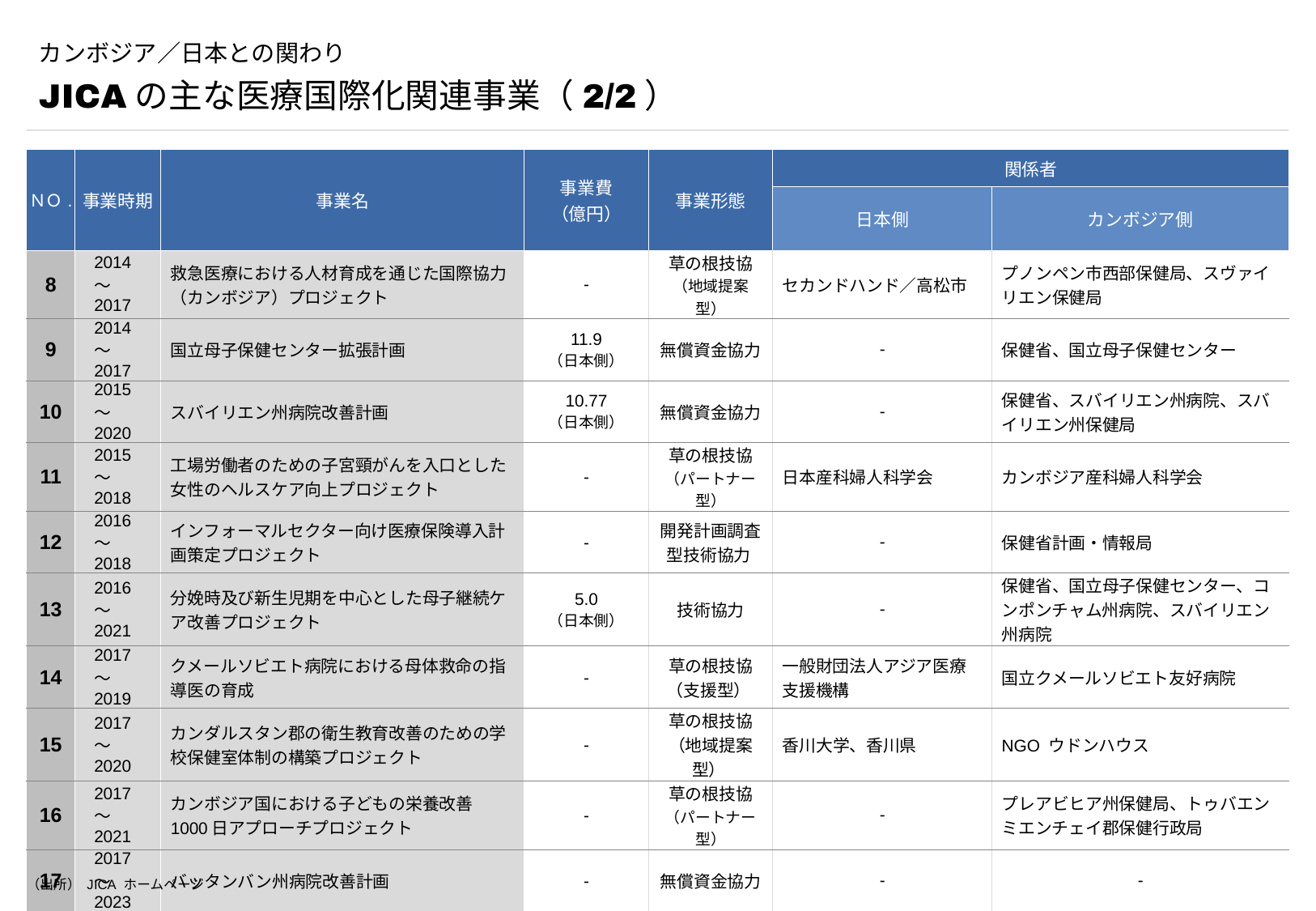

# カンボジア／日本との関わり
JICAの主な医療国際化関連事業（2/2）
| ＮＯ. | 事業時期 | 事業名 | 事業費 （億円） | 事業形態 | 関係者 |  |
| --- | --- | --- | --- | --- | --- | --- |
|  |  |  |  |  | 日本側 | カンボジア側 |
| 8 | 2014～2017 | 救急医療における人材育成を通じた国際協力（カンボジア）プロジェクト | - | 草の根技協（地域提案型） | セカンドハンド／高松市 | プノンペン市西部保健局、スヴァイリエン保健局 |
| 9 | 2014～2017 | 国立母子保健センター拡張計画 | 11.9 （日本側） | 無償資金協力 | - | 保健省、国立母子保健センター |
| 10 | 2015～2020 | スバイリエン州病院改善計画 | 10.77 （日本側） | 無償資金協力 | - | 保健省、スバイリエン州病院、スバイリエン州保健局 |
| 11 | 2015～2018 | 工場労働者のための子宮頸がんを入口とした女性のヘルスケア向上プロジェクト | - | 草の根技協（パートナー型） | 日本産科婦人科学会 | カンボジア産科婦人科学会 |
| 12 | 2016～2018 | インフォーマルセクター向け医療保険導入計画策定プロジェクト | - | 開発計画調査型技術協力 | - | 保健省計画・情報局 |
| 13 | 2016～2021 | 分娩時及び新生児期を中心とした母子継続ケア改善プロジェクト | 5.0 （日本側） | 技術協力 | - | 保健省、国立母子保健センター、コンポンチャム州病院、スバイリエン州病院 |
| 14 | 2017～2019 | クメールソビエト病院における母体救命の指導医の育成 | - | 草の根技協（支援型） | 一般財団法人アジア医療支援機構 | 国立クメールソビエト友好病院 |
| 15 | 2017～2020 | カンダルスタン郡の衛生教育改善のための学校保健室体制の構築プロジェクト | - | 草の根技協（地域提案型） | 香川大学、香川県 | NGO ウドンハウス |
| 16 | 2017～2021 | カンボジア国における子どもの栄養改善1000日アプローチプロジェクト | - | 草の根技協（パートナー型） | - | プレアビヒア州保健局、トゥバエンミエンチェイ郡保健行政局 |
| 17 | 2017～2023 | バッタンバン州病院改善計画 | - | 無償資金協力 | - | - |
（出所） JICA ホームページ